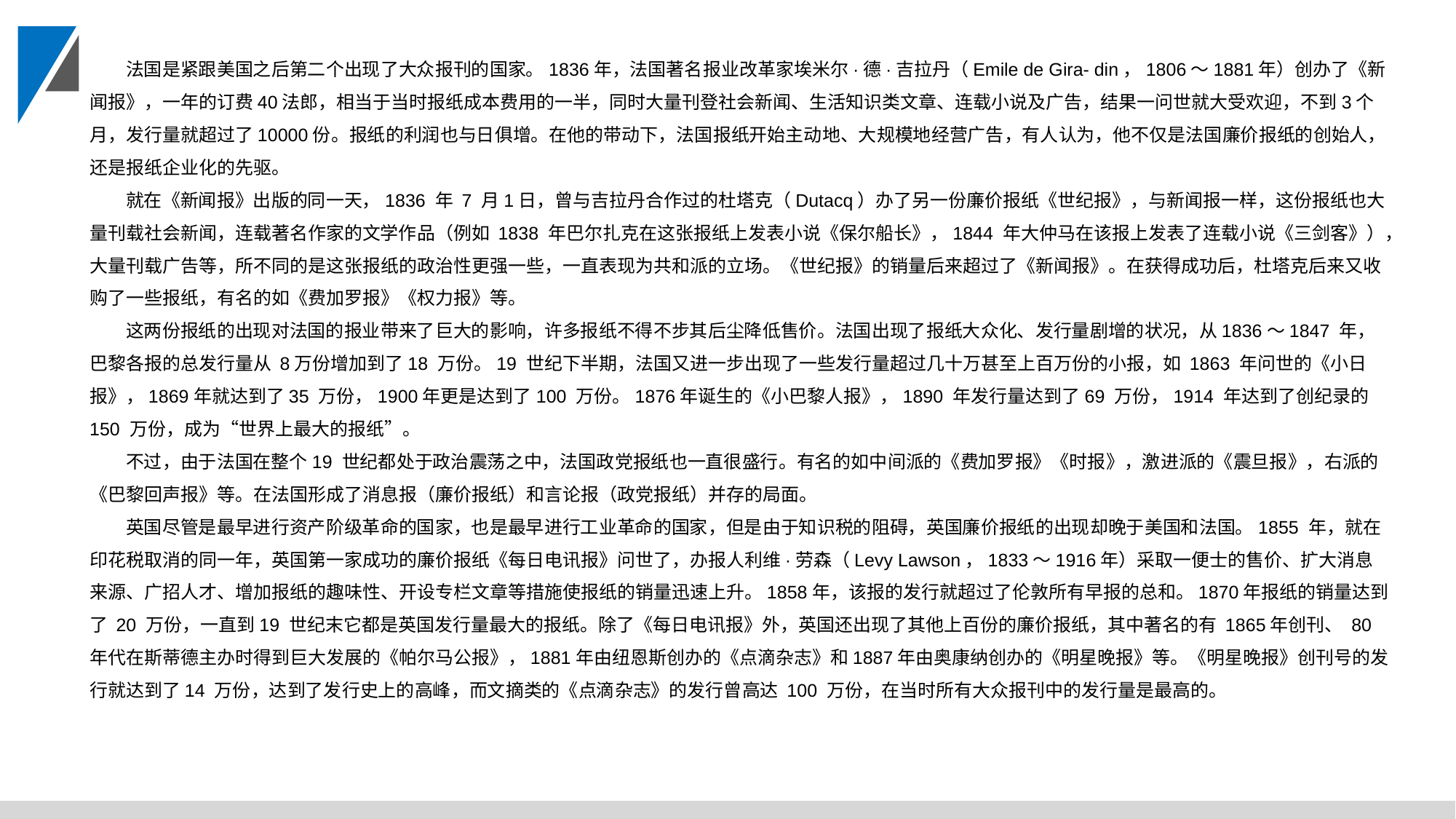

法国是紧跟美国之后第二个出现了大众报刊的国家。1836年，法国著名报业改革家埃米尔·德·吉拉丹（Emile de Gira- din，1806～1881年）创办了《新闻报》，一年的订费40法郎，相当于当时报纸成本费用的一半，同时大量刊登社会新闻、生活知识类文章、连载小说及广告，结果一问世就大受欢迎，不到3个月，发行量就超过了10000份。报纸的利润也与日俱增。在他的带动下，法国报纸开始主动地、大规模地经营广告，有人认为，他不仅是法国廉价报纸的创始人，还是报纸企业化的先驱。
就在《新闻报》出版的同一天，1836 年 7 月1日，曾与吉拉丹合作过的杜塔克（Dutacq）办了另一份廉价报纸《世纪报》，与新闻报一样，这份报纸也大量刊载社会新闻，连载著名作家的文学作品（例如 1838 年巴尔扎克在这张报纸上发表小说《保尔船长》，1844 年大仲马在该报上发表了连载小说《三剑客》），大量刊载广告等，所不同的是这张报纸的政治性更强一些，一直表现为共和派的立场。《世纪报》的销量后来超过了《新闻报》。在获得成功后，杜塔克后来又收购了一些报纸，有名的如《费加罗报》《权力报》等。
这两份报纸的出现对法国的报业带来了巨大的影响，许多报纸不得不步其后尘降低售价。法国出现了报纸大众化、发行量剧增的状况，从1836～1847 年，巴黎各报的总发行量从 8万份增加到了18 万份。19 世纪下半期，法国又进一步出现了一些发行量超过几十万甚至上百万份的小报，如 1863 年问世的《小日报》，1869年就达到了35 万份，1900年更是达到了100 万份。1876年诞生的《小巴黎人报》，1890 年发行量达到了69 万份，1914 年达到了创纪录的 150 万份，成为“世界上最大的报纸”。
不过，由于法国在整个19 世纪都处于政治震荡之中，法国政党报纸也一直很盛行。有名的如中间派的《费加罗报》《时报》，激进派的《震旦报》，右派的《巴黎回声报》等。在法国形成了消息报（廉价报纸）和言论报（政党报纸）并存的局面。
英国尽管是最早进行资产阶级革命的国家，也是最早进行工业革命的国家，但是由于知识税的阻碍，英国廉价报纸的出现却晚于美国和法国。1855 年，就在印花税取消的同一年，英国第一家成功的廉价报纸《每日电讯报》问世了，办报人利维·劳森（Levy Lawson，1833～1916年）采取一便士的售价、扩大消息来源、广招人才、增加报纸的趣味性、开设专栏文章等措施使报纸的销量迅速上升。1858年，该报的发行就超过了伦敦所有早报的总和。1870年报纸的销量达到了 20 万份，一直到19 世纪末它都是英国发行量最大的报纸。除了《每日电讯报》外，英国还出现了其他上百份的廉价报纸，其中著名的有 1865年创刊、 80 年代在斯蒂德主办时得到巨大发展的《帕尔马公报》，1881年由纽恩斯创办的《点滴杂志》和1887年由奥康纳创办的《明星晚报》等。《明星晚报》创刊号的发行就达到了14 万份，达到了发行史上的高峰，而文摘类的《点滴杂志》的发行曾高达 100 万份，在当时所有大众报刊中的发行量是最高的。